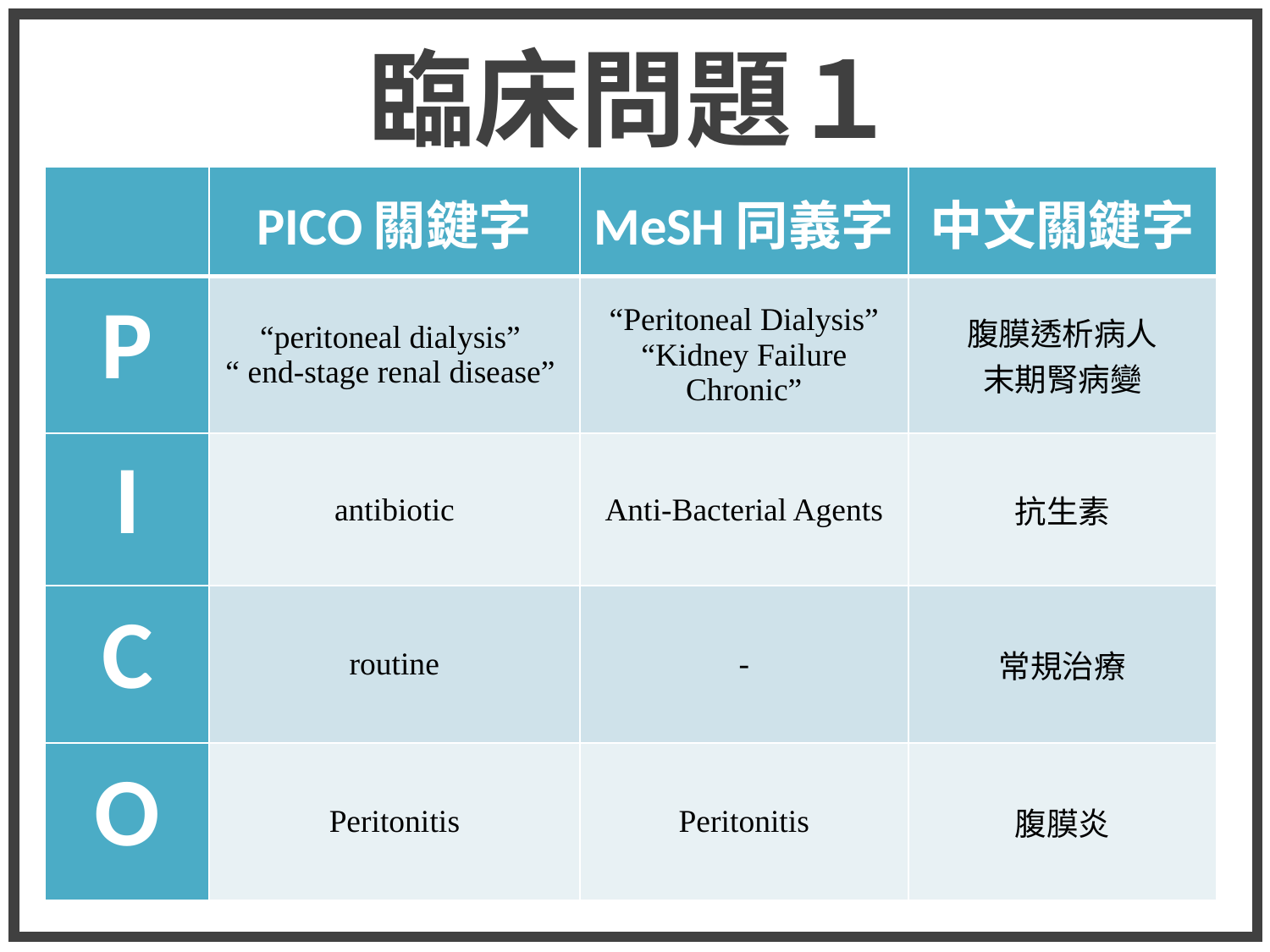

臨床問題１
|  | PICO關鍵字 | MeSH同義字 | 中文關鍵字 |
| --- | --- | --- | --- |
| P | “peritoneal dialysis” “ end-stage renal disease” | “Peritoneal Dialysis” “Kidney Failure Chronic” | 腹膜透析病人 末期腎病變 |
| I | antibiotic | Anti-Bacterial Agents | 抗生素 |
| C | routine | - | 常規治療 |
| O | Peritonitis | Peritonitis | 腹膜炎 |